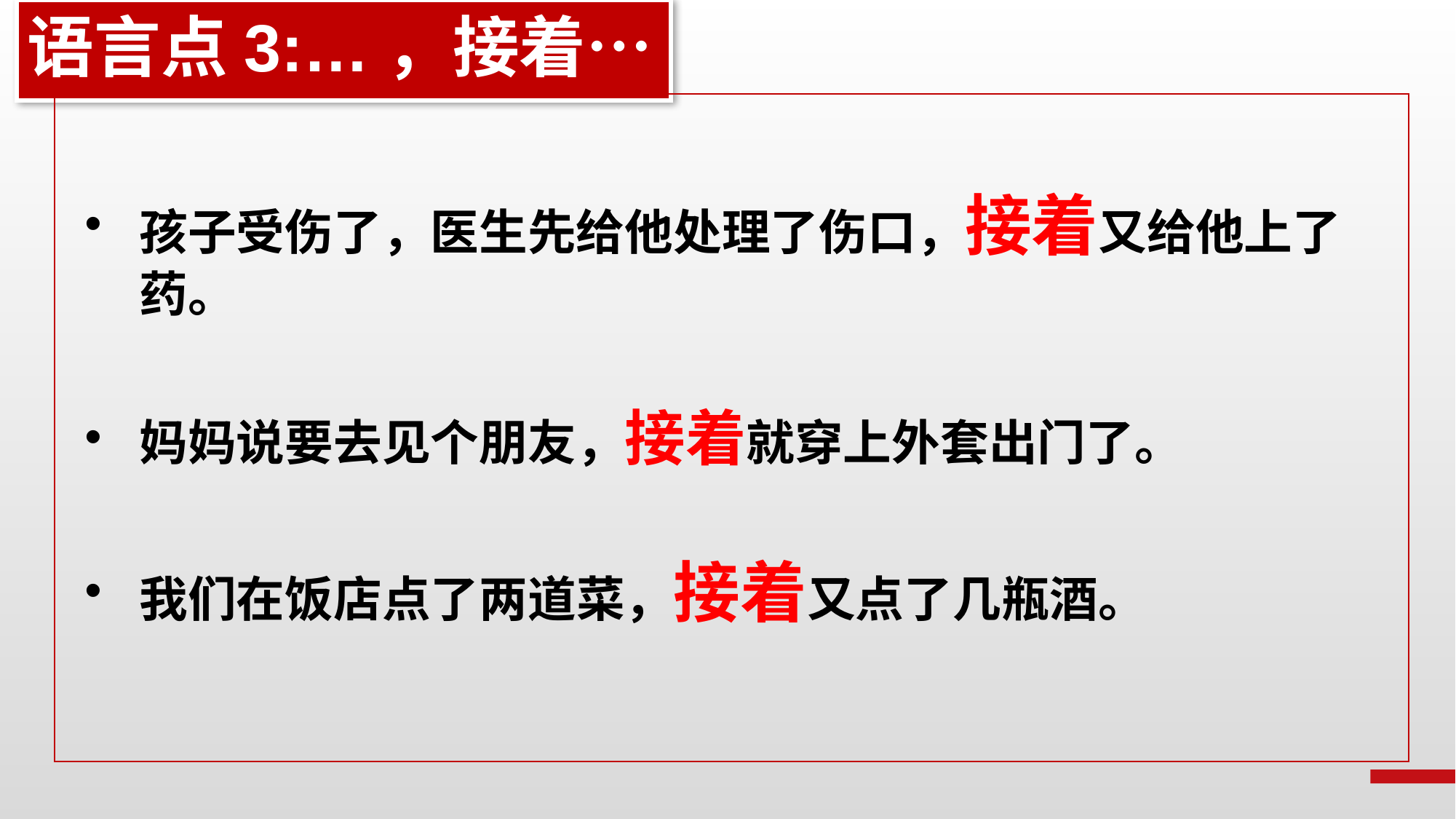

语言点3:…，接着…

孩子受伤了，医生先给他处理了伤口，接着又给他上了药。
妈妈说要去见个朋友，接着就穿上外套出门了。
我们在饭店点了两道菜，接着又点了几瓶酒。